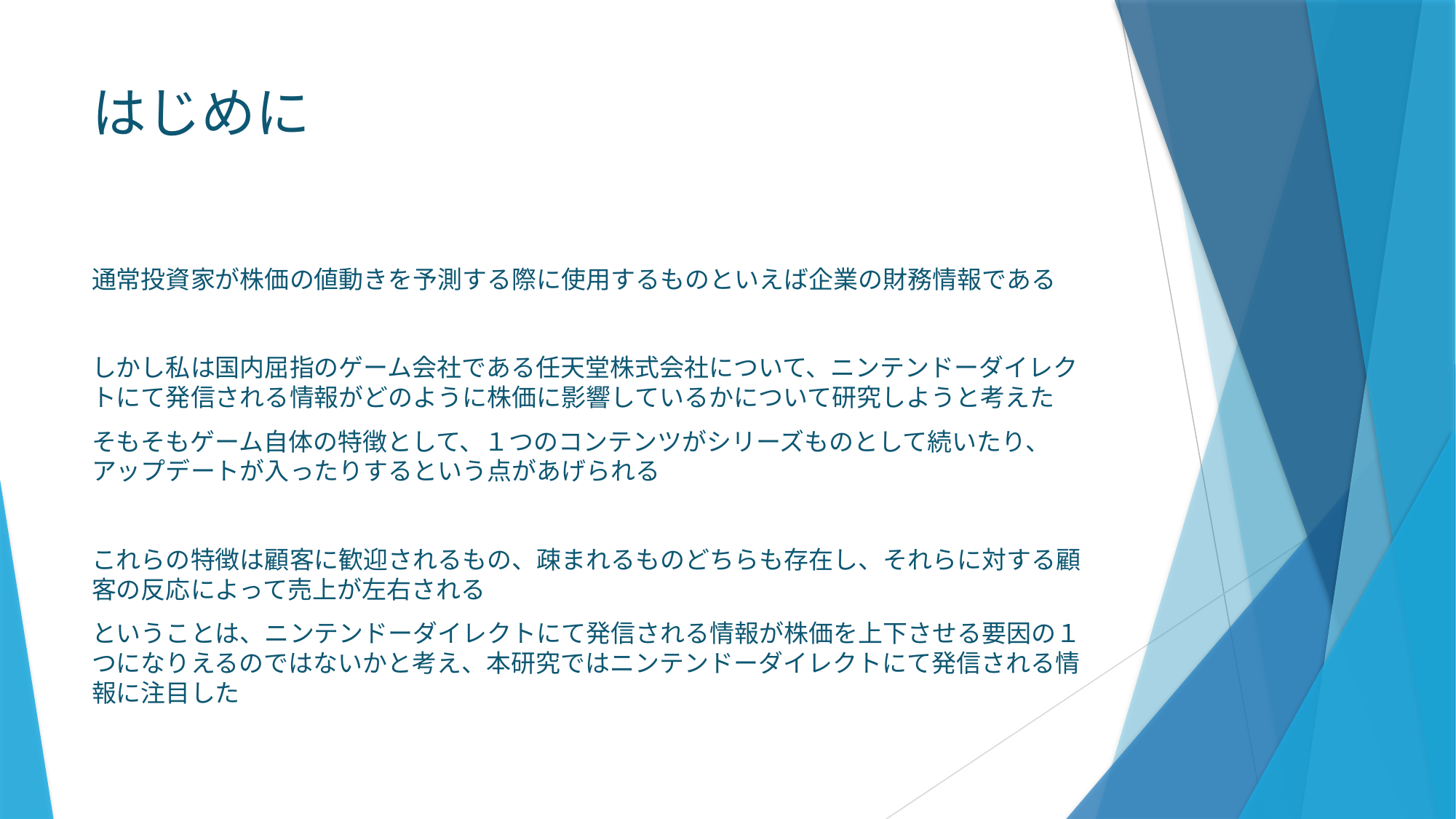

# はじめに
通常投資家が株価の値動きを予測する際に使用するものといえば企業の財務情報である

しかし私は国内屈指のゲーム会社である任天堂株式会社について、ニンテンドーダイレクトにて発信される情報がどのように株価に影響しているかについて研究しようと考えた
そもそもゲーム自体の特徴として、１つのコンテンツがシリーズものとして続いたり、アップデートが入ったりするという点があげられる

これらの特徴は顧客に歓迎されるもの、疎まれるものどちらも存在し、それらに対する顧客の反応によって売上が左右される
ということは、ニンテンドーダイレクトにて発信される情報が株価を上下させる要因の１つになりえるのではないかと考え、本研究ではニンテンドーダイレクトにて発信される情報に注目した